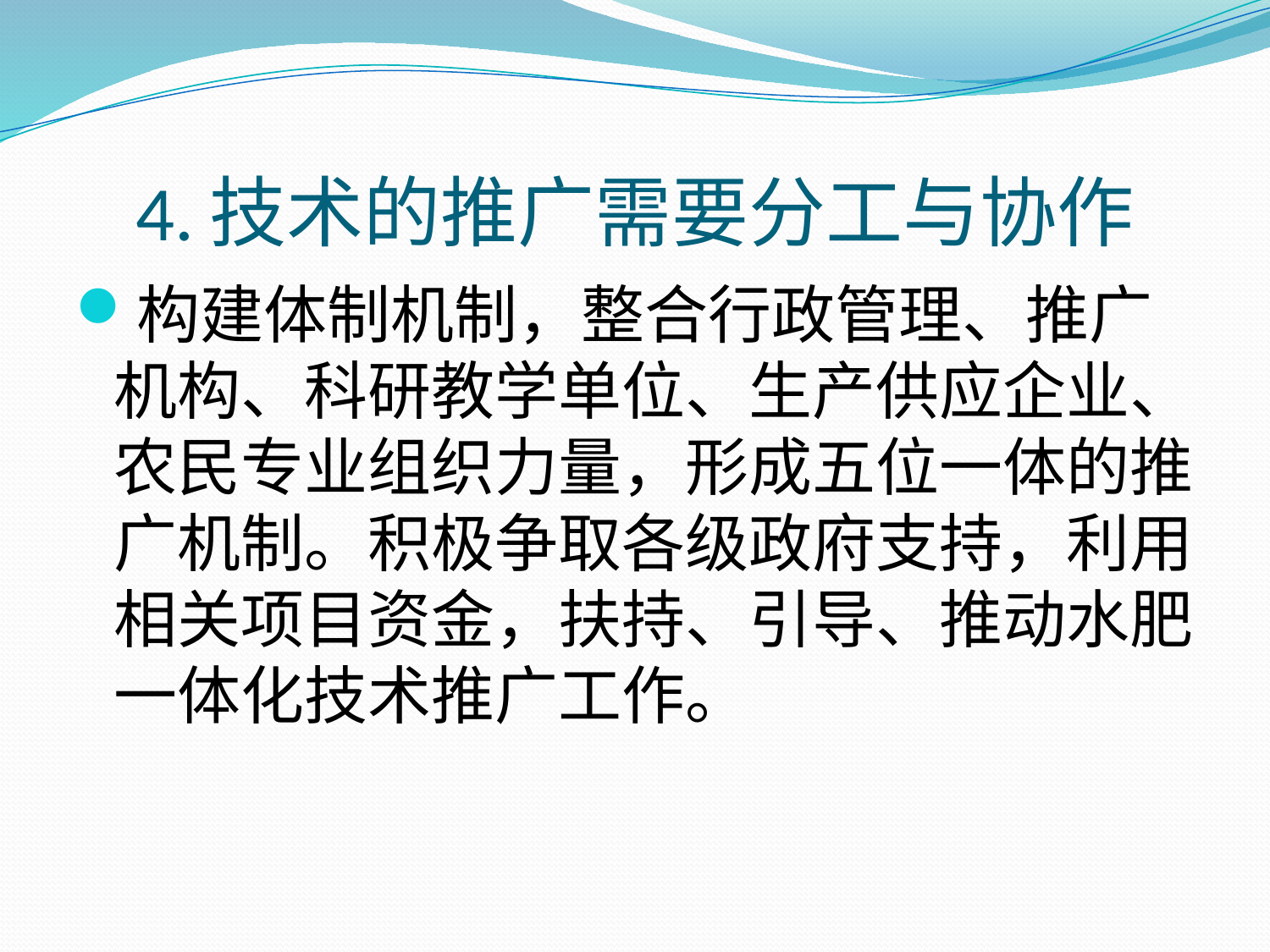

# 4.技术的推广需要分工与协作
构建体制机制，整合行政管理、推广机构、科研教学单位、生产供应企业、农民专业组织力量，形成五位一体的推广机制。积极争取各级政府支持，利用相关项目资金，扶持、引导、推动水肥一体化技术推广工作。